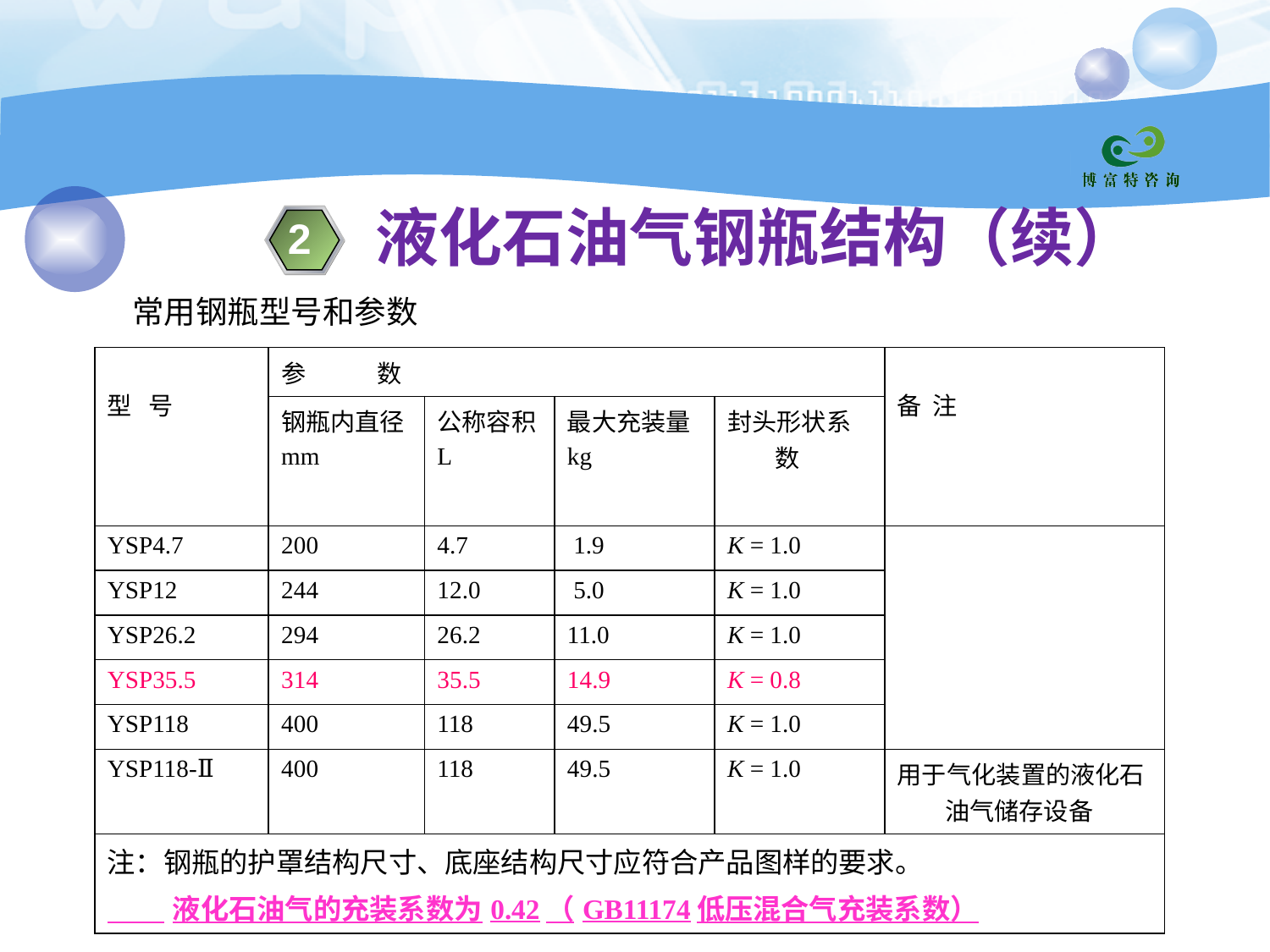

液化石油气钢瓶结构（续）

2
 常用钢瓶型号和参数
| 型   号 | 参             数 |  |  |  | 备  注 |
| --- | --- | --- | --- | --- | --- |
|  | 钢瓶内直径 mm | 公称容积 L | 最大充装量 kg | 封头形状系数 |  |
| YSP4.7 | 200 | 4.7 | 1.9 | K = 1.0 |  |
| YSP12 | 244 | 12.0 | 5.0 | K = 1.0 |  |
| YSP26.2 | 294 | 26.2 | 11.0 | K = 1.0 |  |
| YSP35.5 | 314 | 35.5 | 14.9 | K = 0.8 |  |
| YSP118 | 400 | 118 | 49.5 | K = 1.0 |  |
| YSP118-Ⅱ | 400 | 118 | 49.5 | K = 1.0 | 用于气化装置的液化石油气储存设备 |
| 注：钢瓶的护罩结构尺寸、底座结构尺寸应符合产品图样的要求。 液化石油气的充装系数为0.42（GB11174低压混合气充装系数） |  |  |  |  |  |